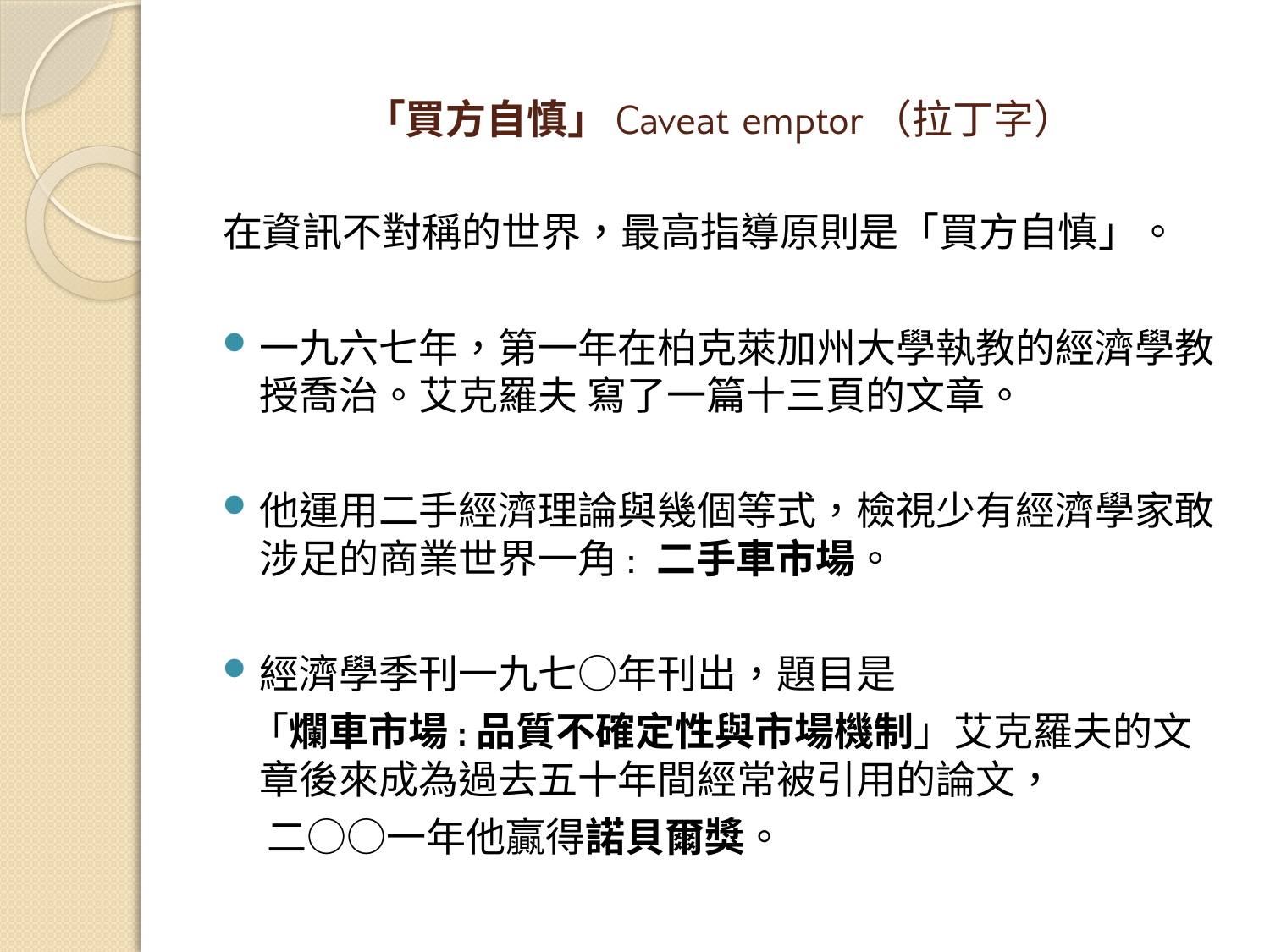

# 「買方自慎」Caveat emptor（拉丁字）
在資訊不對稱的世界，最高指導原則是「買方自慎」。

一九六七年，第一年在柏克萊加州大學執教的經濟學教授喬治。艾克羅夫 寫了一篇十三頁的文章。

他運用二手經濟理論與幾個等式，檢視少有經濟學家敢涉足的商業世界一角: 二手車市場。

經濟學季刊一九七○年刊出，題目是
  「爛車市場:品質不確定性與市場機制」艾克羅夫的文章後來成為過去五十年間經常被引用的論文，
    二○○一年他贏得諾貝爾獎。